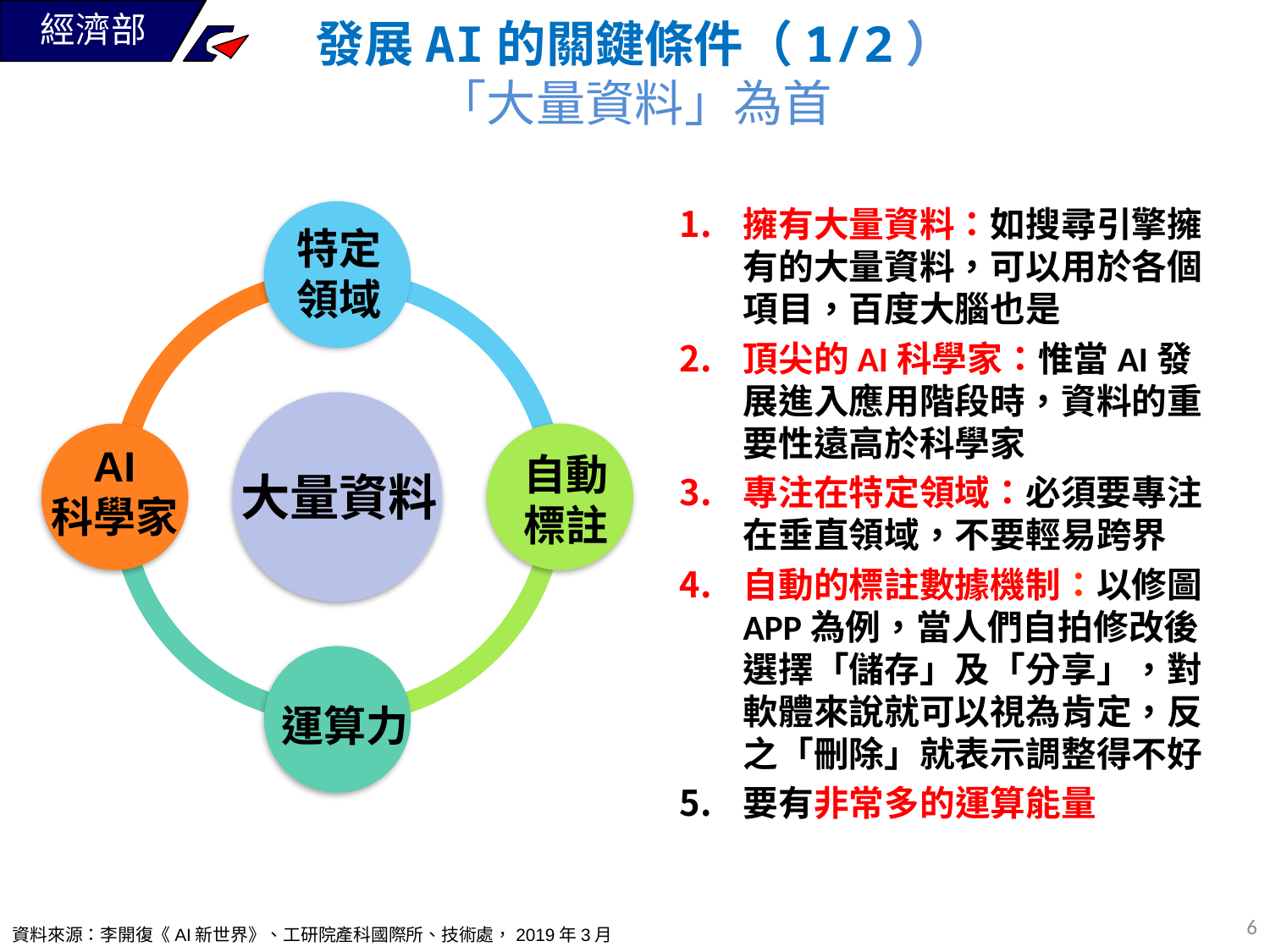

發展AI的關鍵條件（1/2）
「大量資料」為首
擁有大量資料：如搜尋引擎擁有的大量資料，可以用於各個項目，百度大腦也是
頂尖的AI科學家：惟當AI發展進入應用階段時，資料的重要性遠高於科學家
專注在特定領域：必須要專注在垂直領域，不要輕易跨界
自動的標註數據機制：以修圖APP為例，當人們自拍修改後選擇「儲存」及「分享」，對軟體來說就可以視為肯定，反之「刪除」就表示調整得不好
要有非常多的運算能量

特定
領域
AI
科學家
自動
標註
大量資料
運算力
6
資料來源：李開復《AI新世界》、工研院產科國際所、技術處，2019年3月